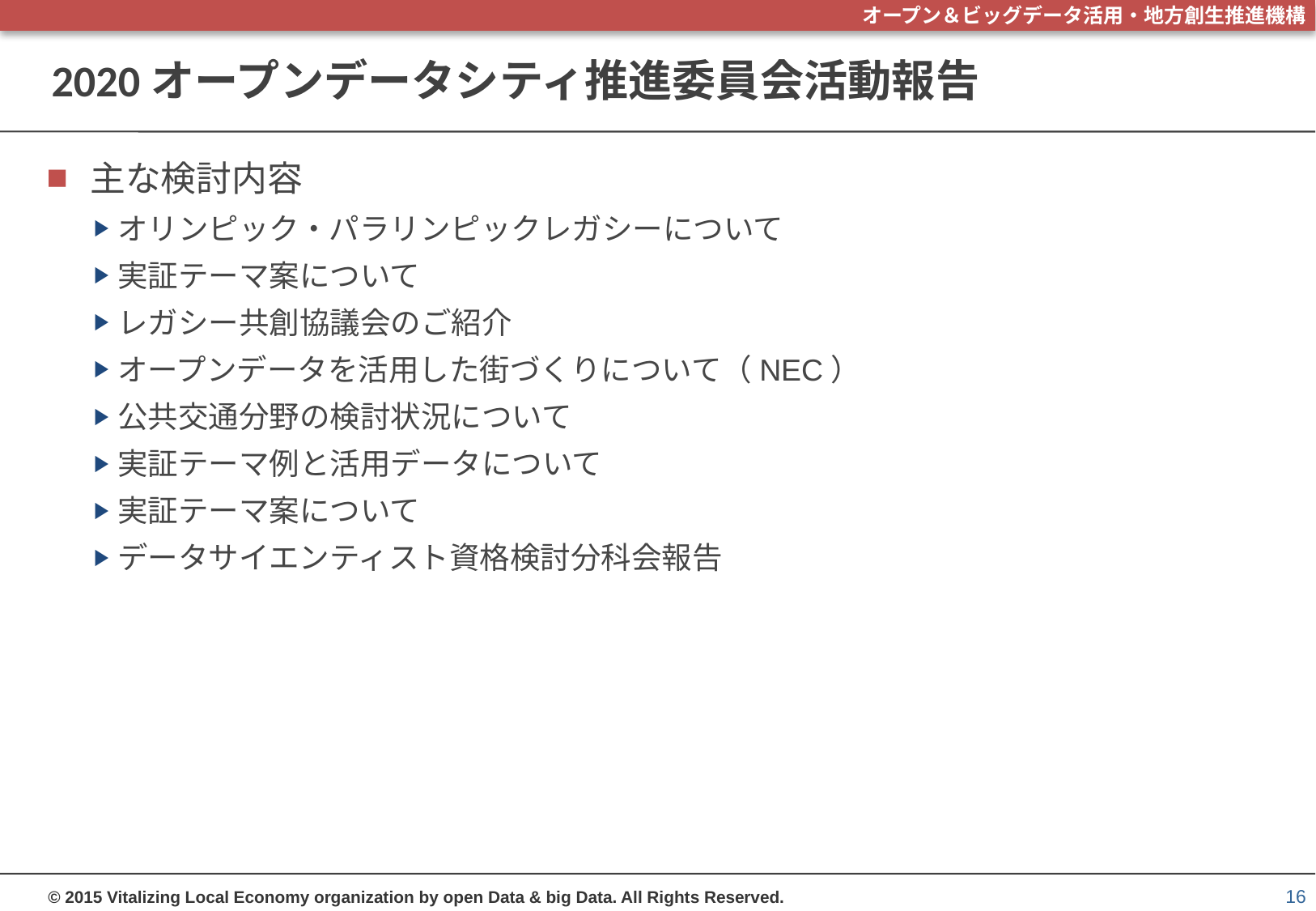

# 2020オープンデータシティ推進委員会活動報告
主な検討内容
オリンピック・パラリンピックレガシーについて
実証テーマ案について
レガシー共創協議会のご紹介
オープンデータを活用した街づくりについて（NEC）
公共交通分野の検討状況について
実証テーマ例と活用データについて
実証テーマ案について
データサイエンティスト資格検討分科会報告
16